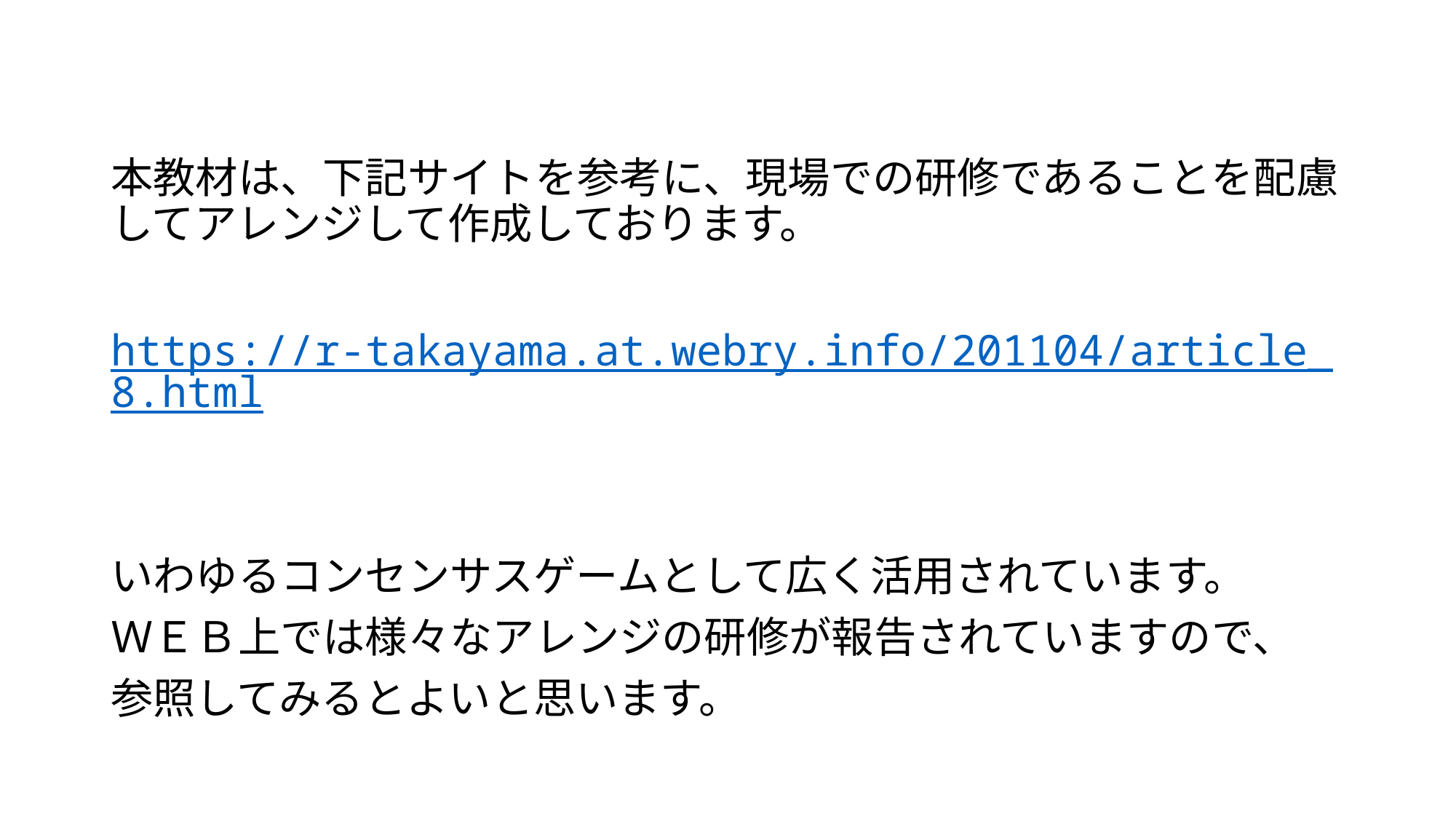

本教材は、下記サイトを参考に、現場での研修であることを配慮してアレンジして作成しております。

https://r-takayama.at.webry.info/201104/article_8.html

いわゆるコンセンサスゲームとして広く活用されています。
ＷＥＢ上では様々なアレンジの研修が報告されていますので、
参照してみるとよいと思います。